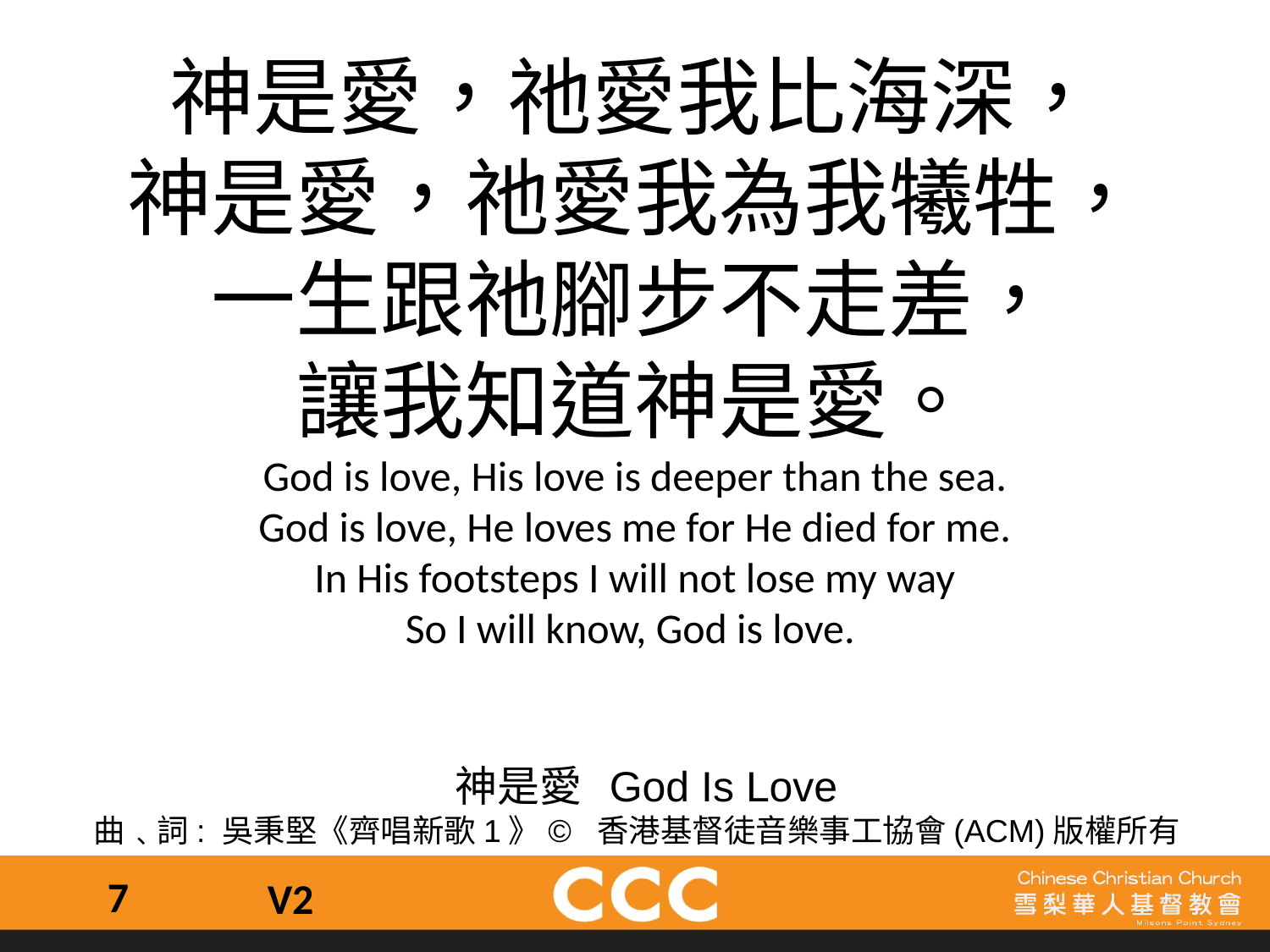

神是愛，祂愛我比海深，
神是愛，祂愛我為我犧牲，
一生跟祂腳步不走差，
讓我知道神是愛。
God is love, His love is deeper than the sea.
God is love, He loves me for He died for me.
In His footsteps I will not lose my way
So I will know, God is love.
 神是愛  God Is Love
曲﹑詞: 吳秉堅《齊唱新歌1》©  香港基督徒音樂事工協會(ACM)版權所有
7
V2